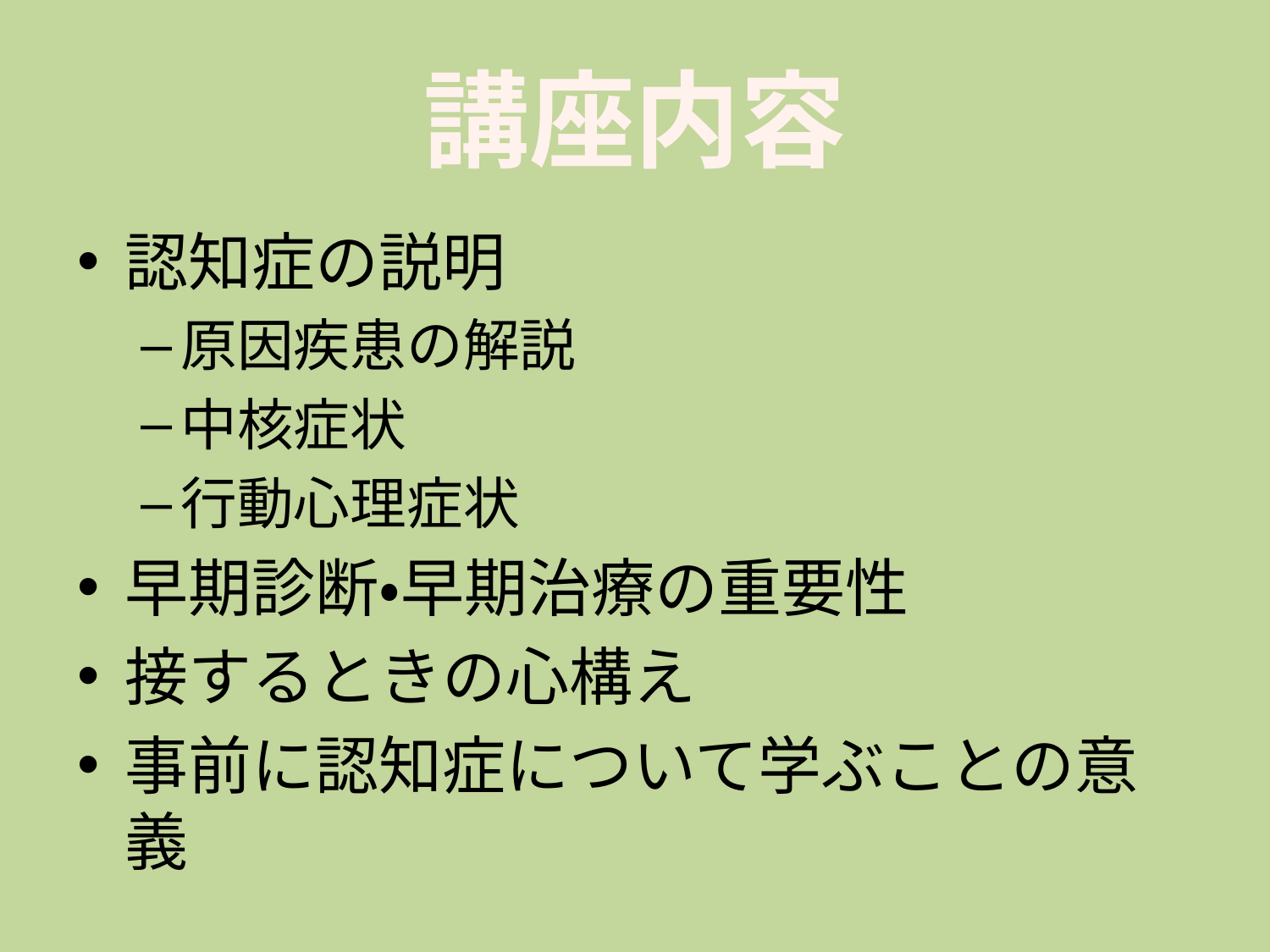

# 講座内容
認知症の説明
原因疾患の解説
中核症状
行動心理症状
早期診断・早期治療の重要性
接するときの心構え
事前に認知症について学ぶことの意義